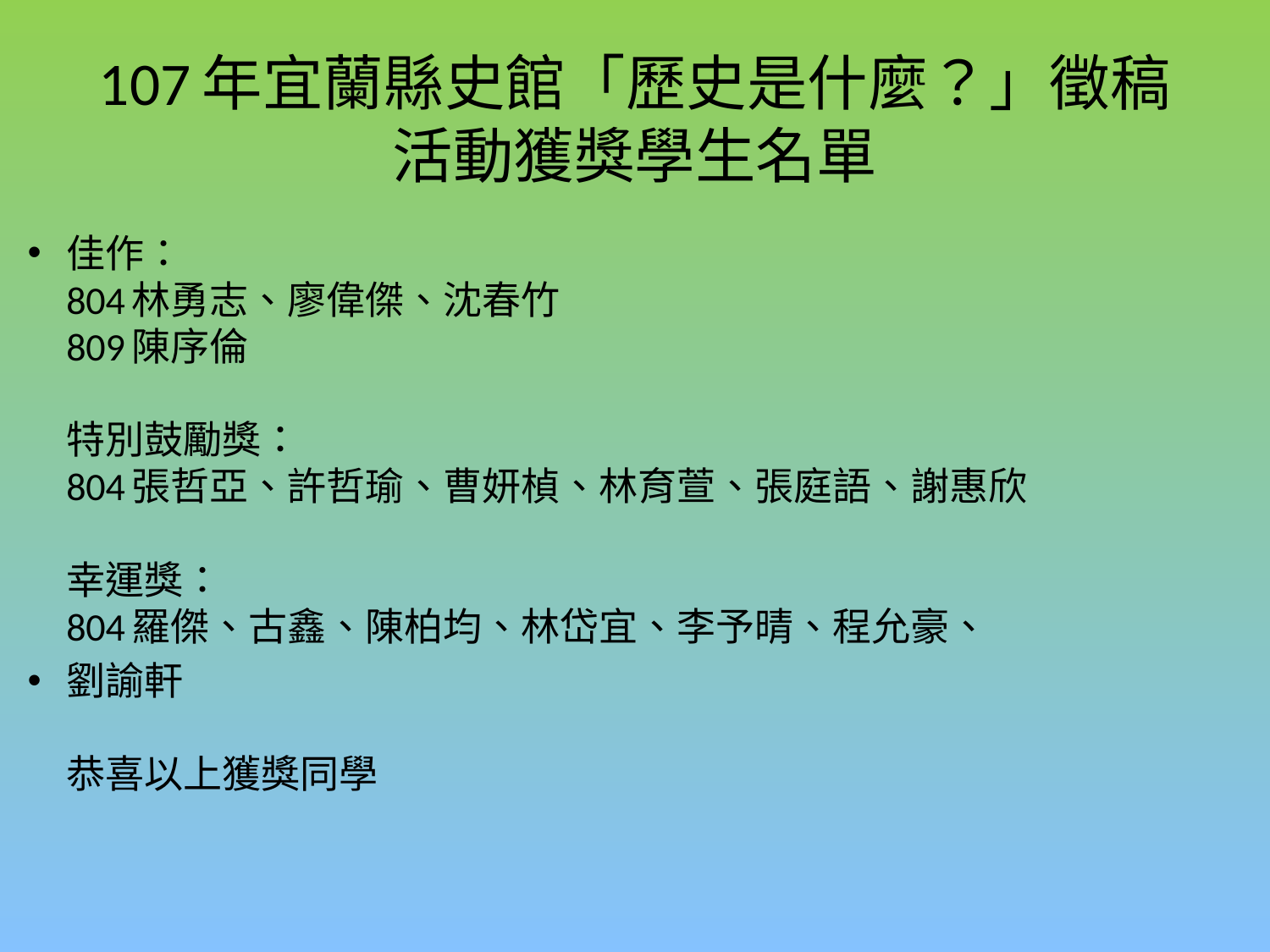

# 107年宜蘭縣史館「歷史是什麼？」徵稿活動獲獎學生名單
佳作：
804林勇志、廖偉傑、沈春竹
809陳序倫
特別鼓勵獎：
804張哲亞、許哲瑜、曹妍楨、林育萱、張庭語、謝惠欣
幸運獎：
804羅傑、古鑫、陳柏均、林岱宜、李予晴、程允豪、
劉諭軒
恭喜以上獲獎同學